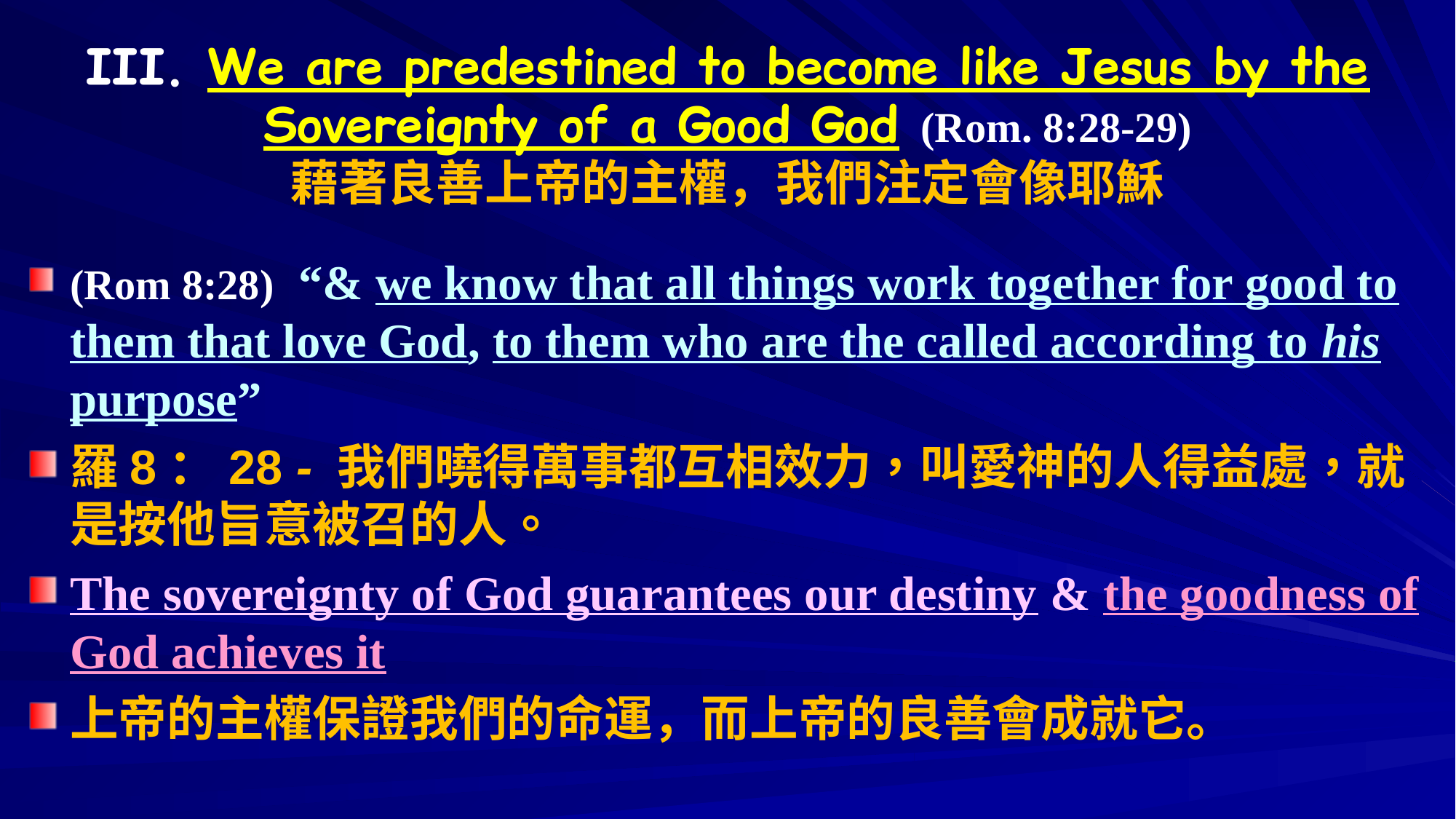

# III. We are predestined to become like Jesus by the Sovereignty of a Good God (Rom. 8:28-29) 藉著良善上帝的主權，我們注定會像耶穌
(Rom 8:28)  “& we know that all things work together for good to them that love God, to them who are the called according to his purpose”
羅8：28 - 我們曉得萬事都互相效力，叫愛神的人得益處，就是按他旨意被召的人。
The sovereignty of God guarantees our destiny & the goodness of God achieves it
上帝的主權保證我們的命運，而上帝的良善會成就它。